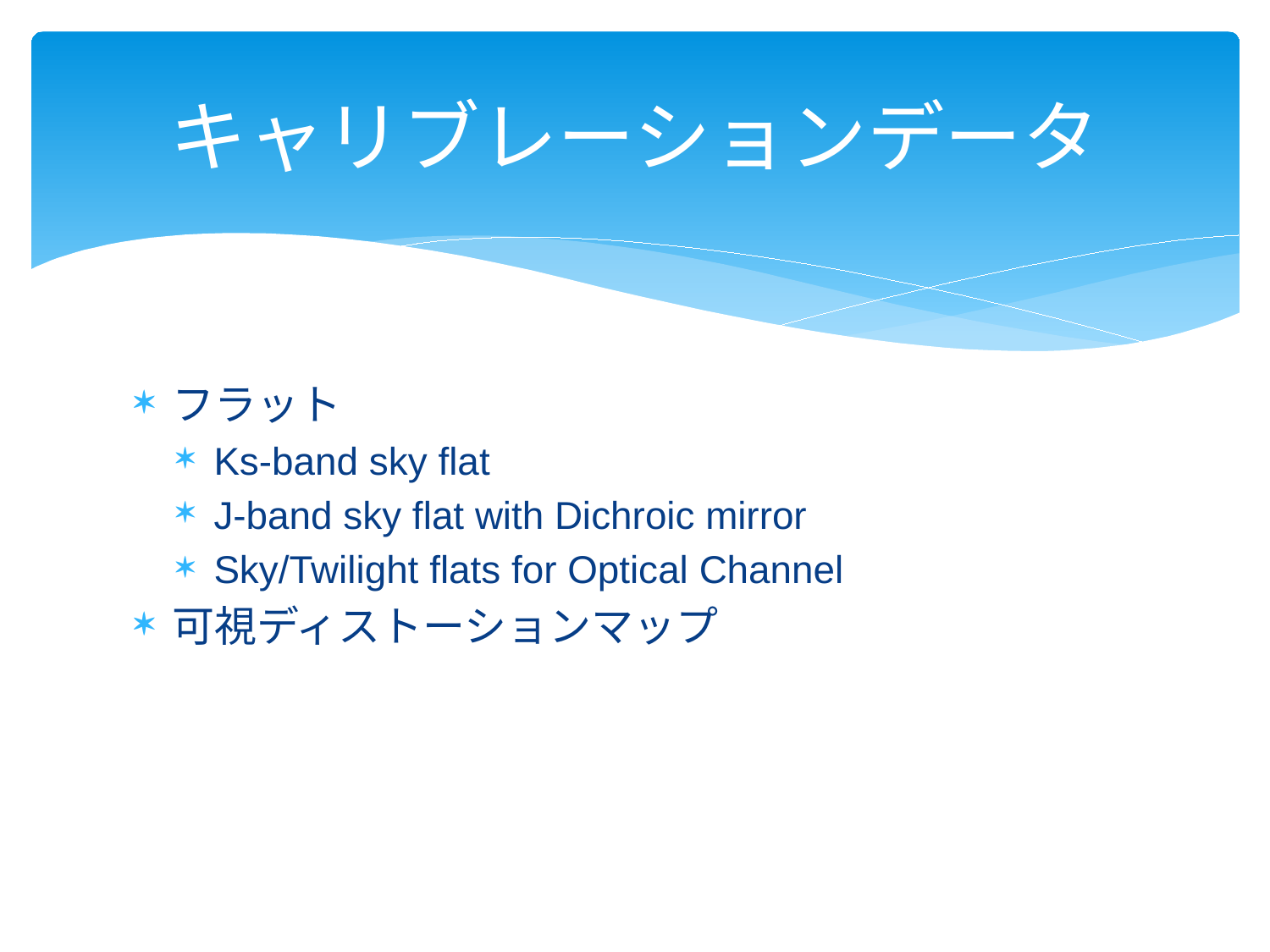

# キャリブレーションデータ
フラット
Ks-band sky flat
J-band sky flat with Dichroic mirror
Sky/Twilight flats for Optical Channel
可視ディストーションマップ